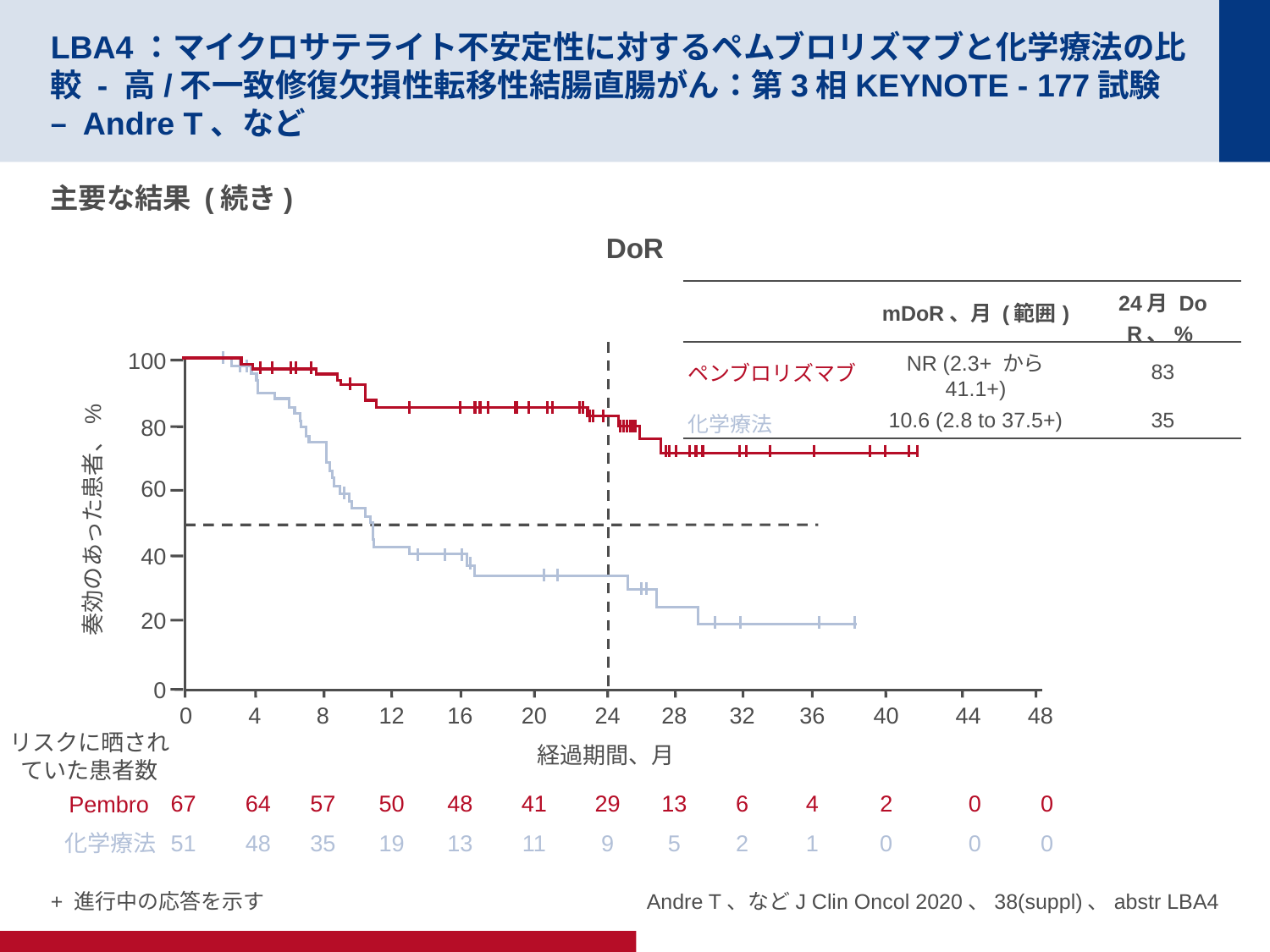

# LBA4：マイクロサテライト不安定性に対するペムブロリズマブと化学療法の比較 - 高/不一致修復欠損性転移性結腸直腸がん：第3相KEYNOTE - 177試験 – Andre T、など
主要な結果 (続き)

DoR
|  | mDoR、月 (範囲) | 24月 DoR、% |
| --- | --- | --- |
| ペンブロリズマブ | NR (2.3+ から 41.1+) | 83 |
| 化学療法 | 10.6 (2.8 to 37.5+) | 35 |
100

80

60

奏効のあった患者、%
40

20

0

0
4
8
12
16
20
24
28
32
36
40
44
48
リスクに晒されていた患者数
経過期間、月
Pembro
67
64
57
50
48
41
29
13
6
4
2
0
0
化学療法
51
48
35
19
13
11
9
5
2
1
0
0
0
+ 進行中の応答を示す
Andre T、などJ Clin Oncol 2020、38(suppl)、abstr LBA4